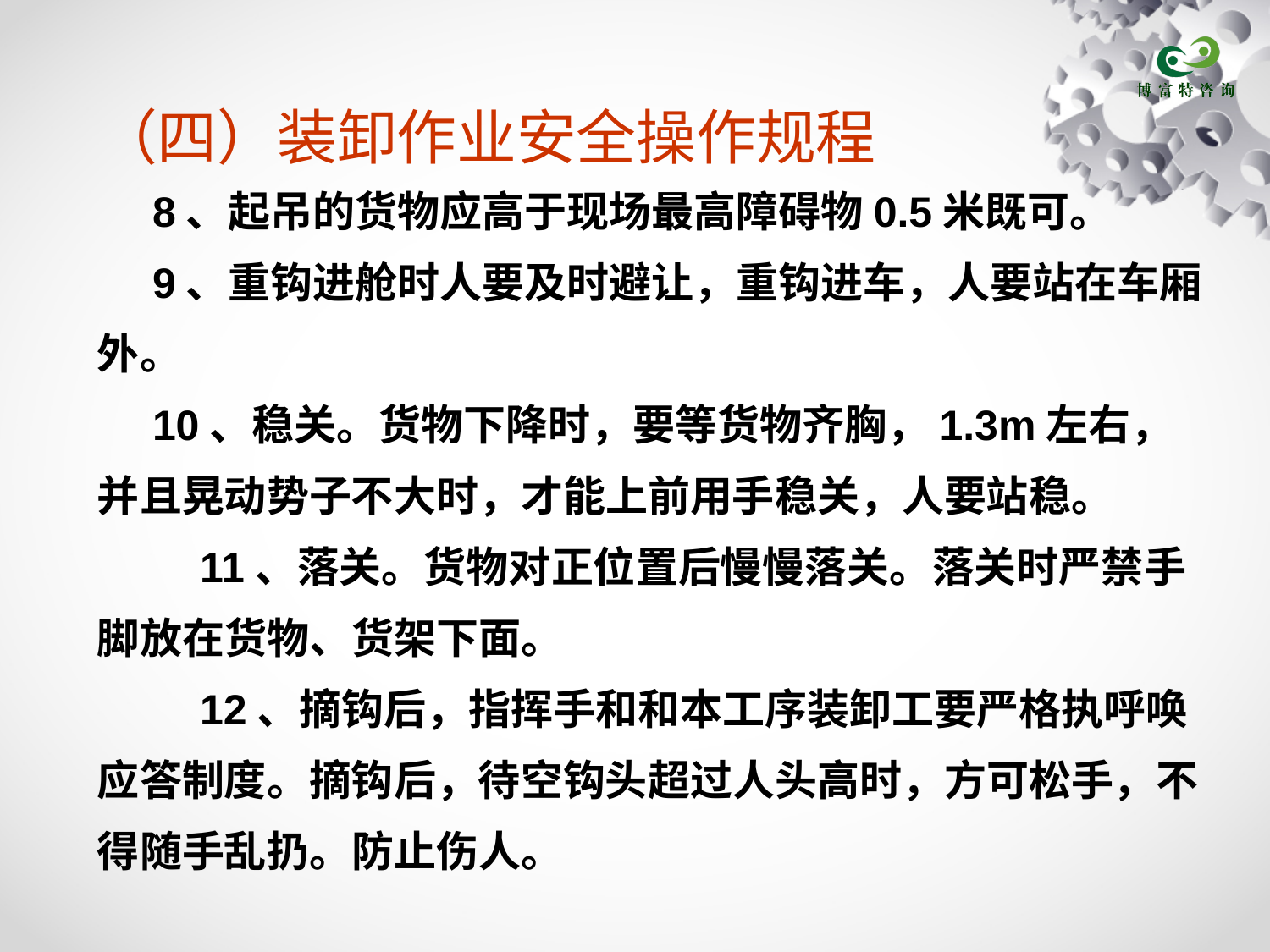

# （四）装卸作业安全操作规程
8、起吊的货物应高于现场最高障碍物0.5米既可。
9、重钩进舱时人要及时避让，重钩进车，人要站在车厢外。
10、稳关。货物下降时，要等货物齐胸，1.3m左右，并且晃动势子不大时，才能上前用手稳关，人要站稳。
    11、落关。货物对正位置后慢慢落关。落关时严禁手脚放在货物、货架下面。
    12、摘钩后，指挥手和和本工序装卸工要严格执呼唤应答制度。摘钩后，待空钩头超过人头高时，方可松手，不得随手乱扔。防止伤人。